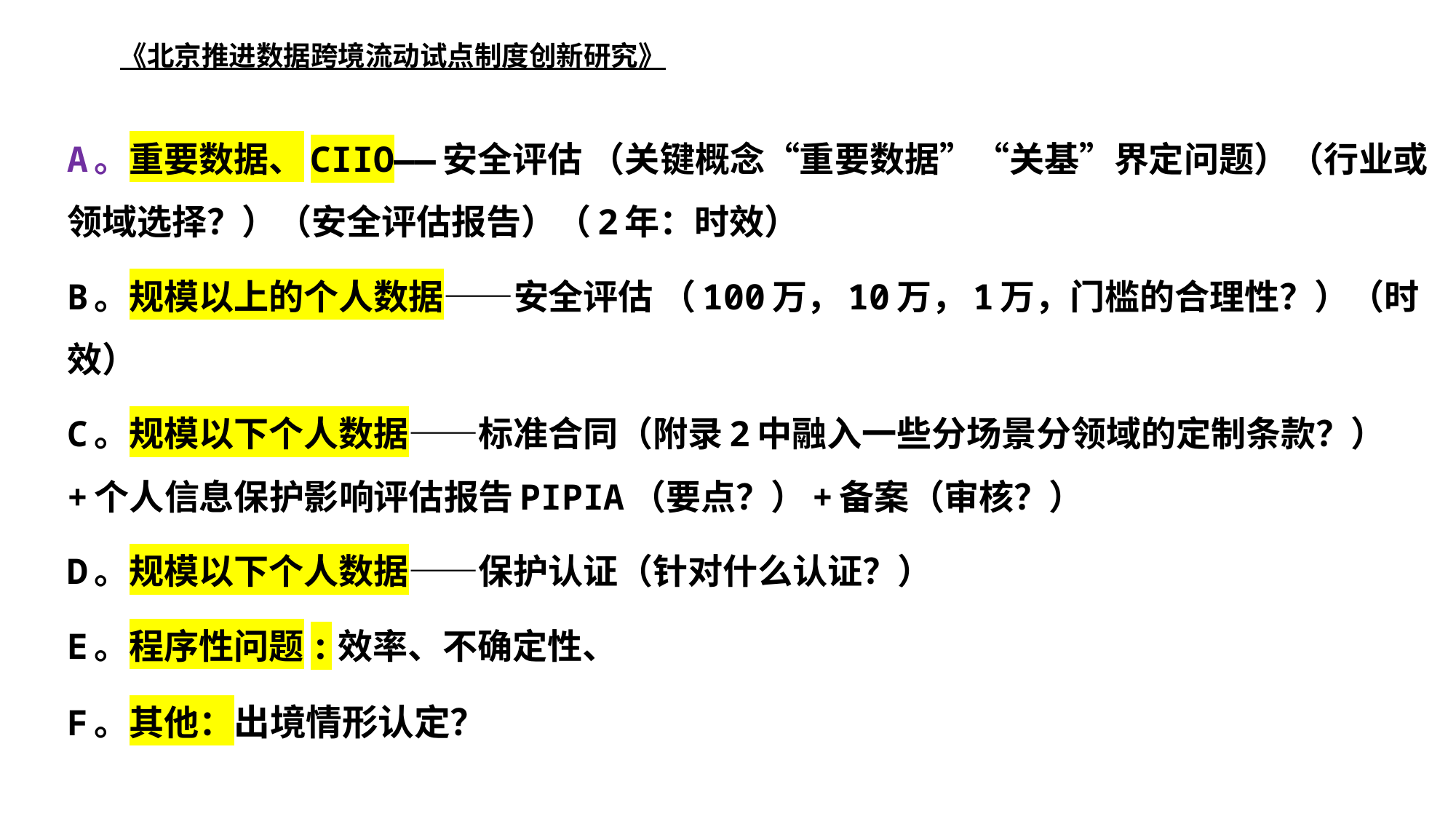

# 《北京推进数据跨境流动试点制度创新研究》
A。重要数据、CIIO——安全评估 （关键概念“重要数据”“关基”界定问题）（行业或领域选择？）（安全评估报告）（2年：时效）
B。规模以上的个人数据——安全评估 （100万，10万，1万，门槛的合理性？）（时效）
C。规模以下个人数据——标准合同（附录2中融入一些分场景分领域的定制条款？）+个人信息保护影响评估报告PIPIA（要点？）+备案（审核？）
D。规模以下个人数据——保护认证（针对什么认证？）
E。程序性问题:效率、不确定性、
F。其他：出境情形认定？